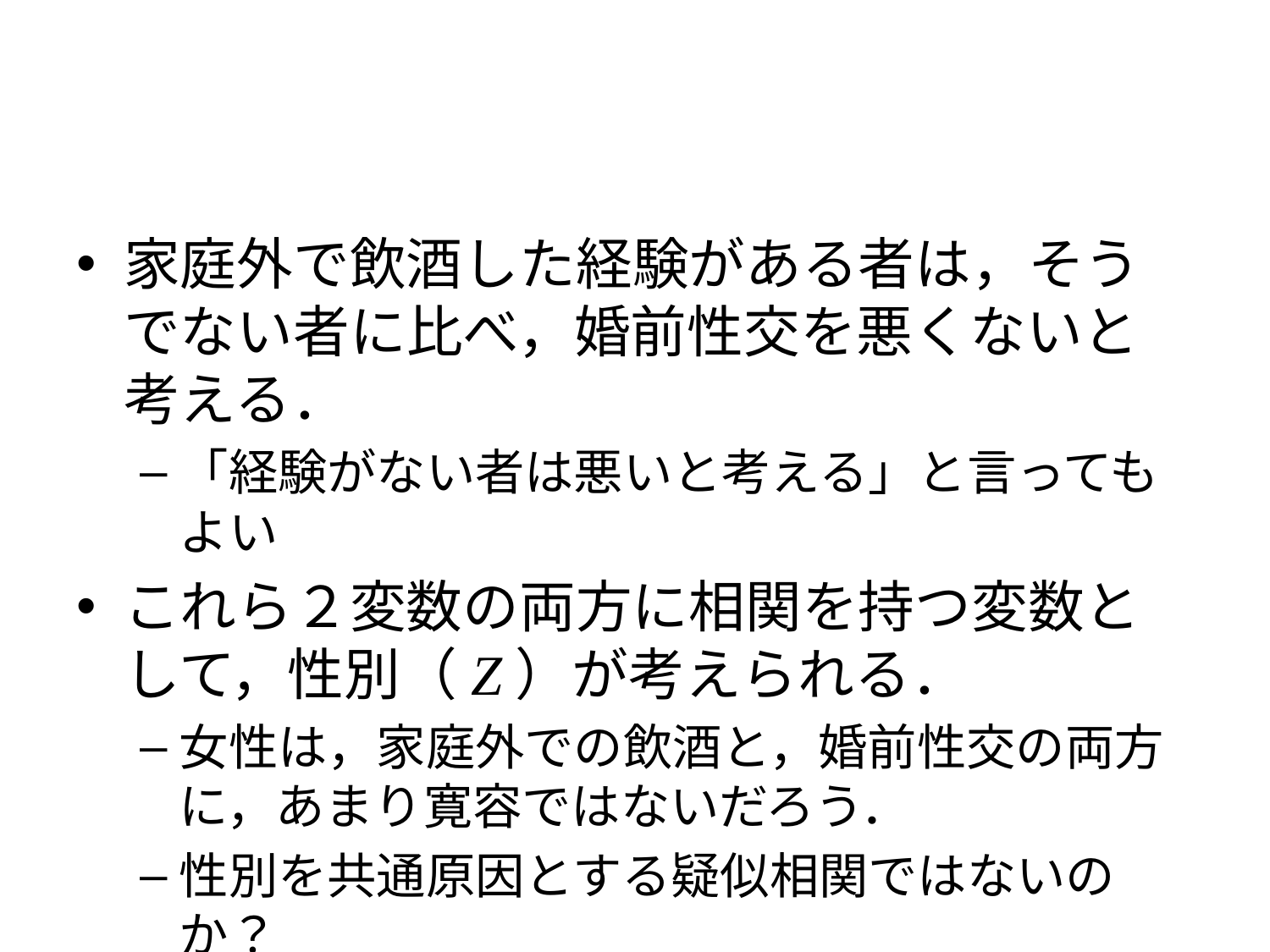

#
家庭外で飲酒した経験がある者は，そうでない者に比べ，婚前性交を悪くないと考える．
「経験がない者は悪いと考える」と言ってもよい
これら２変数の両方に相関を持つ変数として，性別（Z）が考えられる．
女性は，家庭外での飲酒と，婚前性交の両方に，あまり寛容ではないだろう．
性別を共通原因とする疑似相関ではないのか？